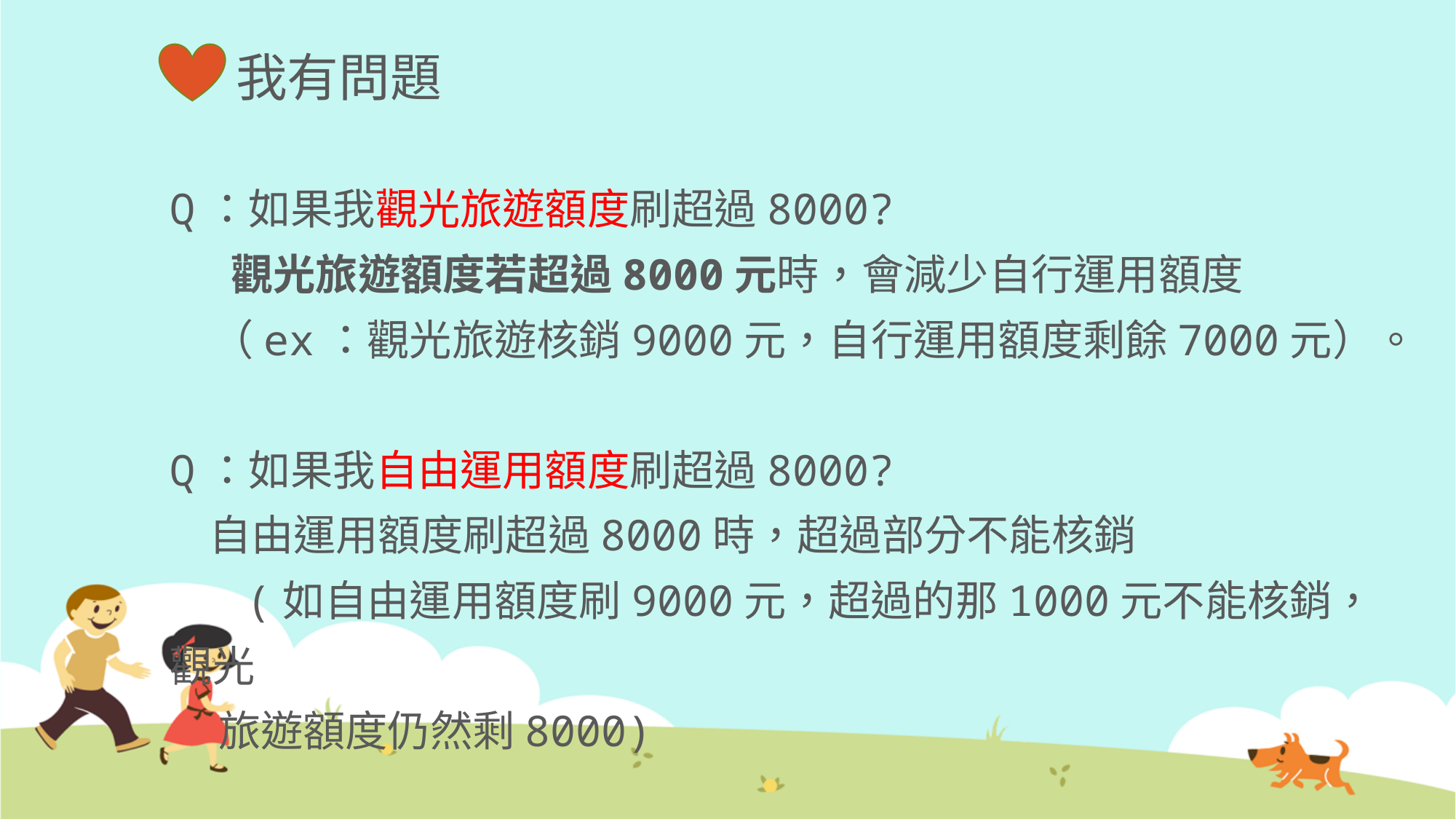

# 我有問題

Q：如果我觀光旅遊額度刷超過8000?
 觀光旅遊額度若超過8000元時，會減少自行運用額度
（ex：觀光旅遊核銷9000元，自行運用額度剩餘7000元）。

Q：如果我自由運用額度刷超過8000?
   自由運用額度刷超過8000時，超過部分不能核銷
   (如自由運用額度刷9000元，超過的那1000元不能核銷，觀光
    旅遊額度仍然剩8000)